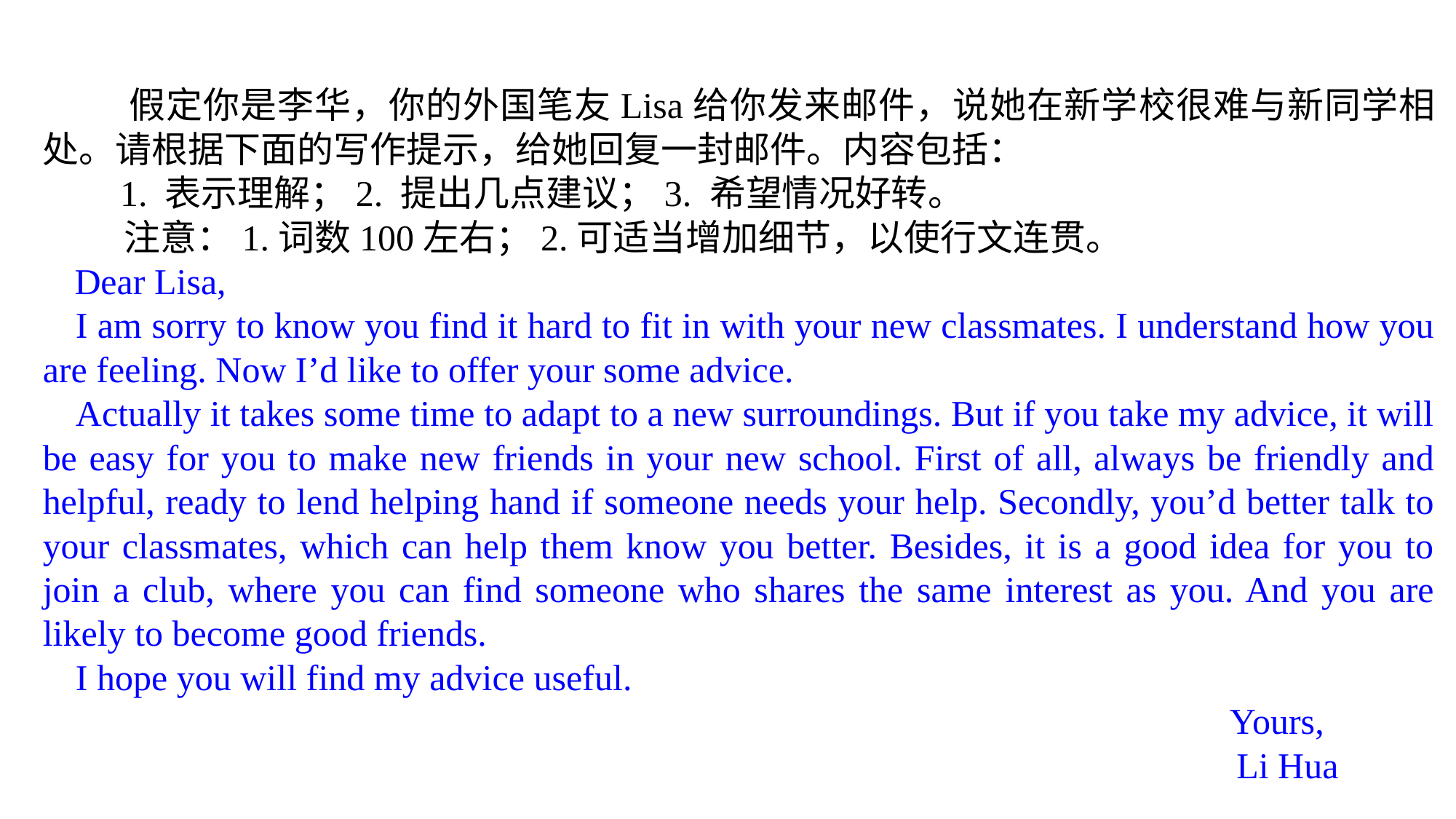

假定你是李华，你的外国笔友Lisa给你发来邮件，说她在新学校很难与新同学相处。请根据下面的写作提示，给她回复一封邮件。内容包括：
     1. 表示理解；2. 提出几点建议；3. 希望情况好转。
     注意：1.词数100左右；2.可适当增加细节，以使行文连贯。
Dear Lisa,
I am sorry to know you find it hard to fit in with your new classmates. I understand how you are feeling. Now I’d like to offer your some advice.
Actually it takes some time to adapt to a new surroundings. But if you take my advice, it will be easy for you to make new friends in your new school. First of all, always be friendly and helpful, ready to lend helping hand if someone needs your help. Secondly, you’d better talk to your classmates, which can help them know you better. Besides, it is a good idea for you to join a club, where you can find someone who shares the same interest as you. And you are likely to become good friends.
I hope you will find my advice useful.
                                                                       Yours,
                                                                      Li Hua